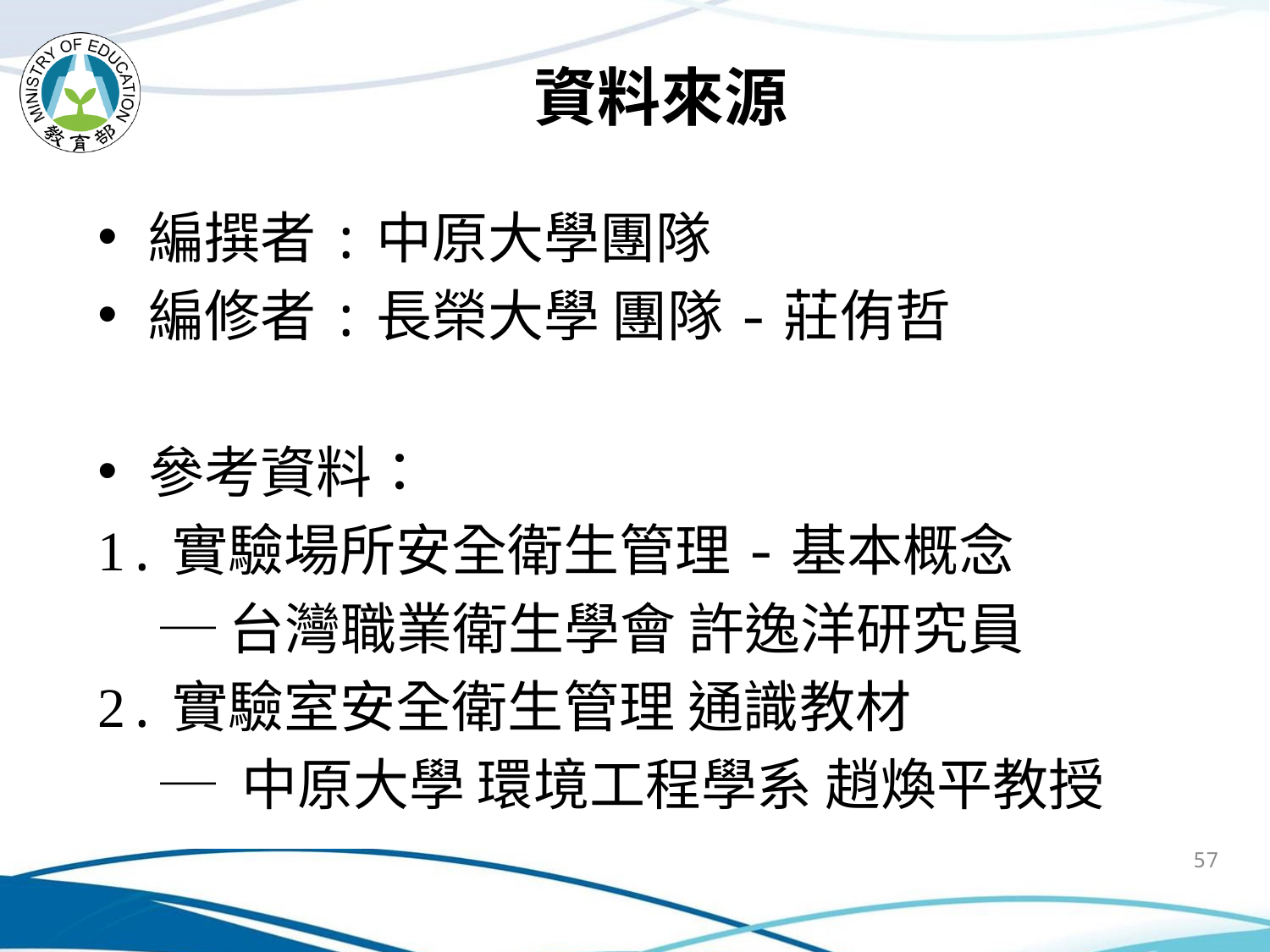

# 資料來源
編撰者:中原大學團隊
編修者:長榮大學 團隊-莊侑哲

參考資料：
1.實驗場所安全衛生管理-基本概念
     ─台灣職業衛生學會 許逸洋研究員
2.實驗室安全衛生管理 通識教材
     ─ 中原大學 環境工程學系 趙煥平教授

57